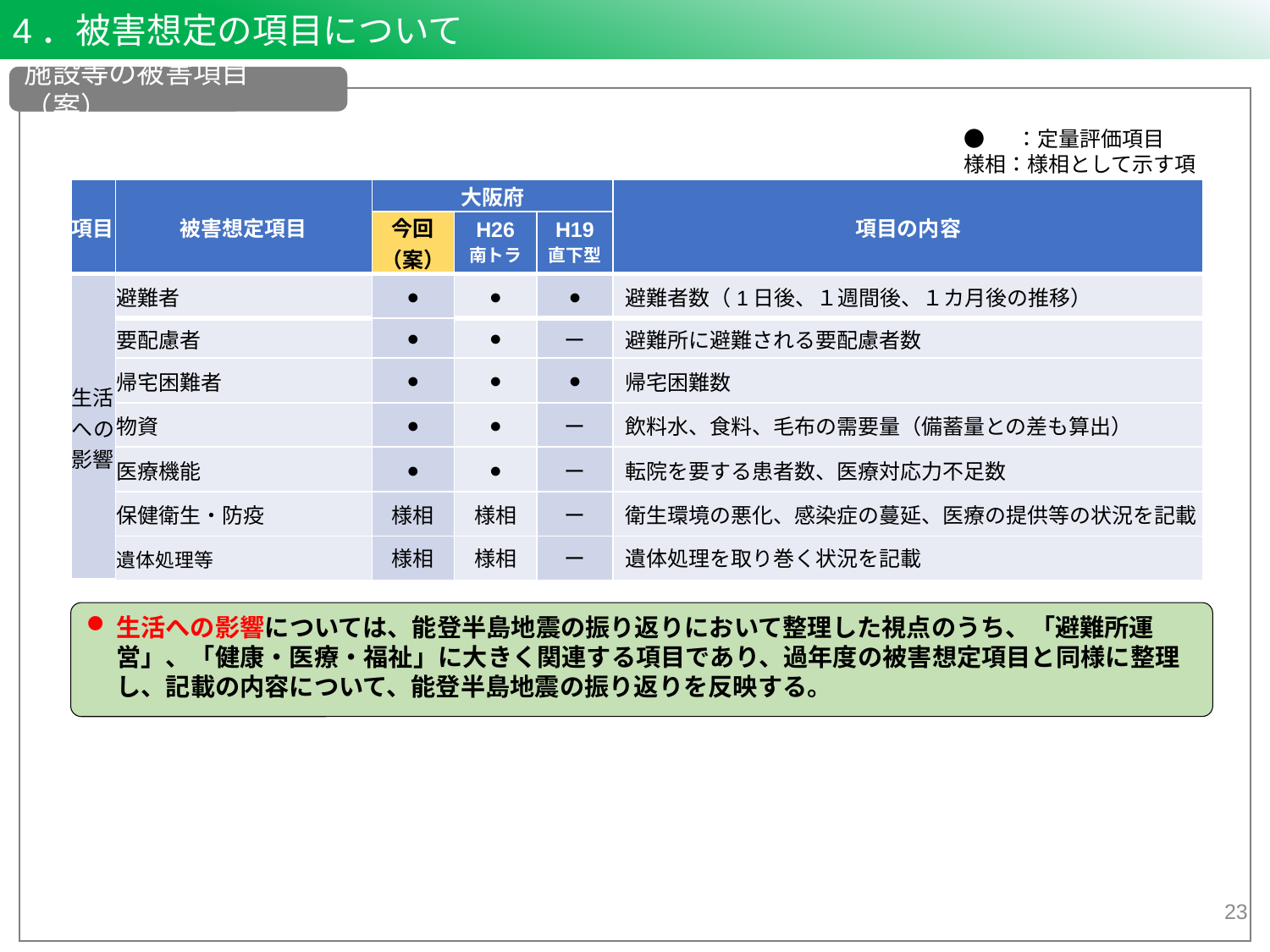

4．被害想定の項目について
施設等の被害
施設等の被害項目（案）

●　 ：定量評価項目
様相：様相として示す項目
| 項目 | 被害想定項目 | 大阪府 |  |  | 項目の内容 |
| --- | --- | --- | --- | --- | --- |
|  |  | 今回 （案） | H26 南トラ | H19 直下型 |  |
| 生活への影響 | 避難者 | ● | ● | ● | 避難者数（1日後、１週間後、１カ月後の推移） |
|  | 要配慮者 | ● | ● | ー | 避難所に避難される要配慮者数 |
|  | 帰宅困難者 | ● | ● | ● | 帰宅困難数 |
|  | 物資 | ● | ● | ー | 飲料水、食料、毛布の需要量（備蓄量との差も算出） |
|  | 医療機能 | ● | ● | ー | 転院を要する患者数、医療対応力不足数 |
|  | 保健衛生・防疫 | 様相 | 様相 | ー | 衛生環境の悪化、感染症の蔓延、医療の提供等の状況を記載 |
|  | 遺体処理等 | 様相 | 様相 | ー | 遺体処理を取り巻く状況を記載 |
生活への影響については、能登半島地震の振り返りにおいて整理した視点のうち、「避難所運営」、「健康・医療・福祉」に大きく関連する項目であり、過年度の被害想定項目と同様に整理し、記載の内容について、能登半島地震の振り返りを反映する。
23